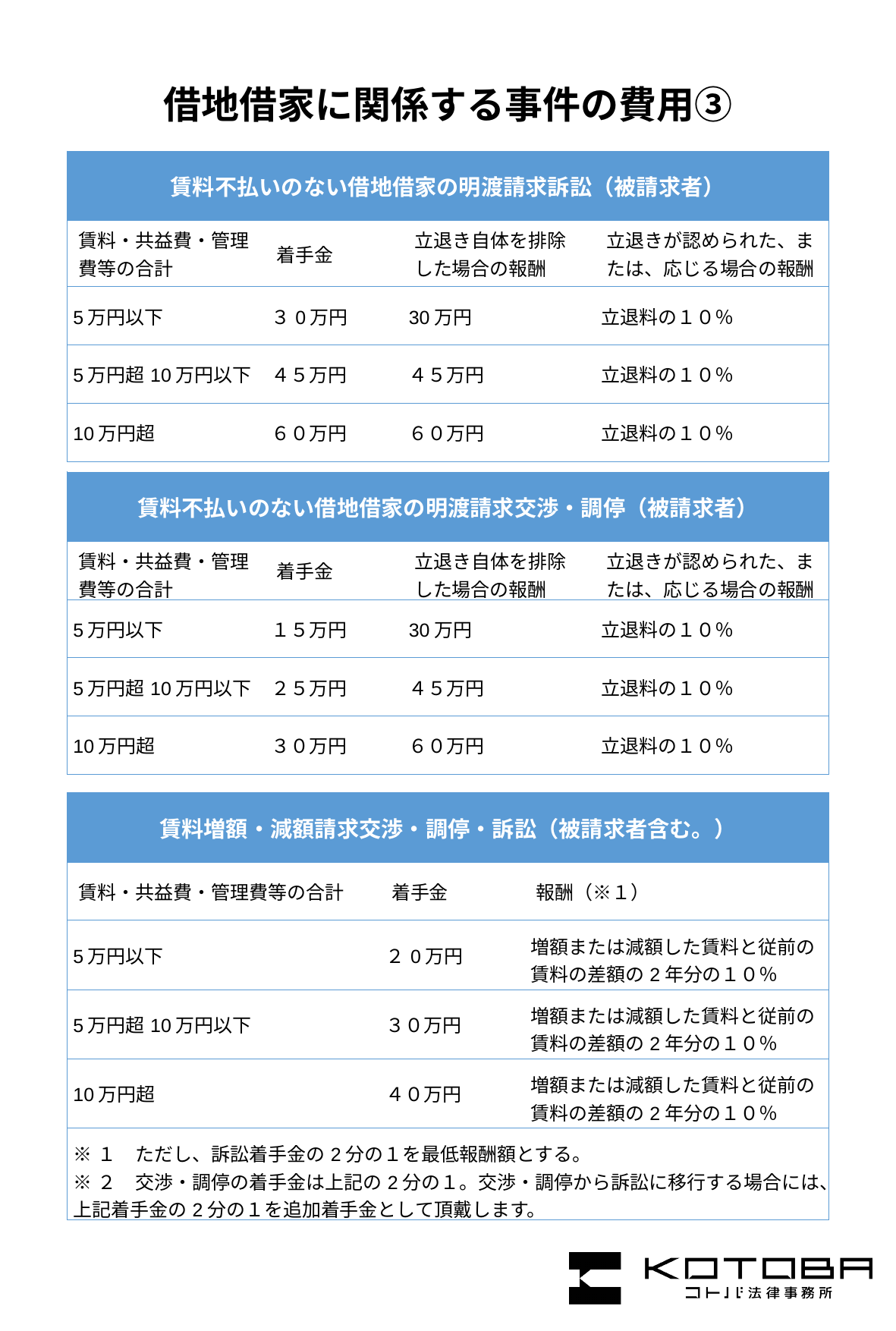

借地借家に関係する事件の費用③
| 賃料不払いのない借地借家の明渡請求訴訟（被請求者） |  |  |  |
| --- | --- | --- | --- |
| 賃料・共益費・管理費等の合計 | 着手金 | 立退き自体を排除した場合の報酬 | 立退きが認められた、または、応じる場合の報酬 |
| 5万円以下 | ３0万円 | 30万円 | 立退料の１０％ |
| 5万円超10万円以下 | ４５万円 | ４５万円 | 立退料の１０％ |
| 10万円超 | ６０万円 | ６０万円 | 立退料の１０％ |
| 賃料不払いのない借地借家の明渡請求交渉・調停（被請求者） |  |  |  |
| --- | --- | --- | --- |
| 賃料・共益費・管理費等の合計 | 着手金 | 立退き自体を排除した場合の報酬 | 立退きが認められた、または、応じる場合の報酬 |
| 5万円以下 | １５万円 | 30万円 | 立退料の１０％ |
| 5万円超10万円以下 | ２５万円 | ４５万円 | 立退料の１０％ |
| 10万円超 | ３０万円 | ６０万円 | 立退料の１０％ |
| 賃料増額・減額請求交渉・調停・訴訟（被請求者含む。） |  |  |
| --- | --- | --- |
| 賃料・共益費・管理費等の合計 | 着手金 | 報酬（※１） |
| 5万円以下 | ２0万円 | 増額または減額した賃料と従前の賃料の差額の2年分の１０％ |
| 5万円超10万円以下 | ３０万円 | 増額または減額した賃料と従前の賃料の差額の2年分の１０％ |
| 10万円超 | ４０万円 | 増額または減額した賃料と従前の賃料の差額の2年分の１０％ |
| ※１　ただし、訴訟着手金の2分の１を最低報酬額とする。 ※２　交渉・調停の着手金は上記の2分の１。交渉・調停から訴訟に移行する場合には、上記着手金の2分の１を追加着手金として頂戴します。 |  |  |